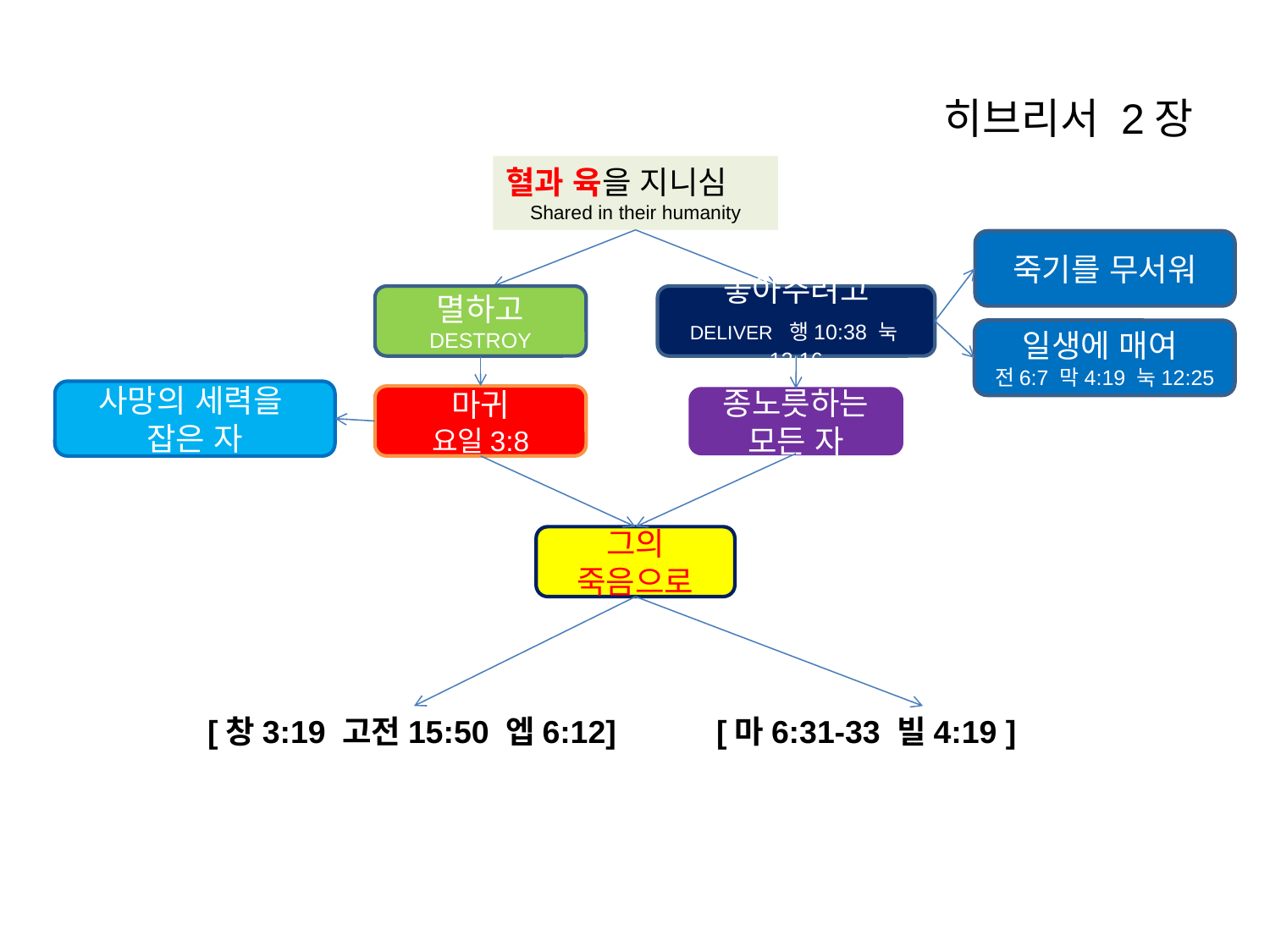

# 히브리서 2장
혈과 육을 지니심
Shared in their humanity
죽기를 무서워
멸하고
DESTROY
놓아주려고
DELIVER 행10:38 눅13:16
일생에 매여
전6:7 막4:19 눅12:25
사망의 세력을
잡은 자
마귀
요일3:8
종노릇하는 모든 자
그의 죽음으로
[창3:19 고전15:50 엡6:12]
[마6:31-33 빌4:19 ]